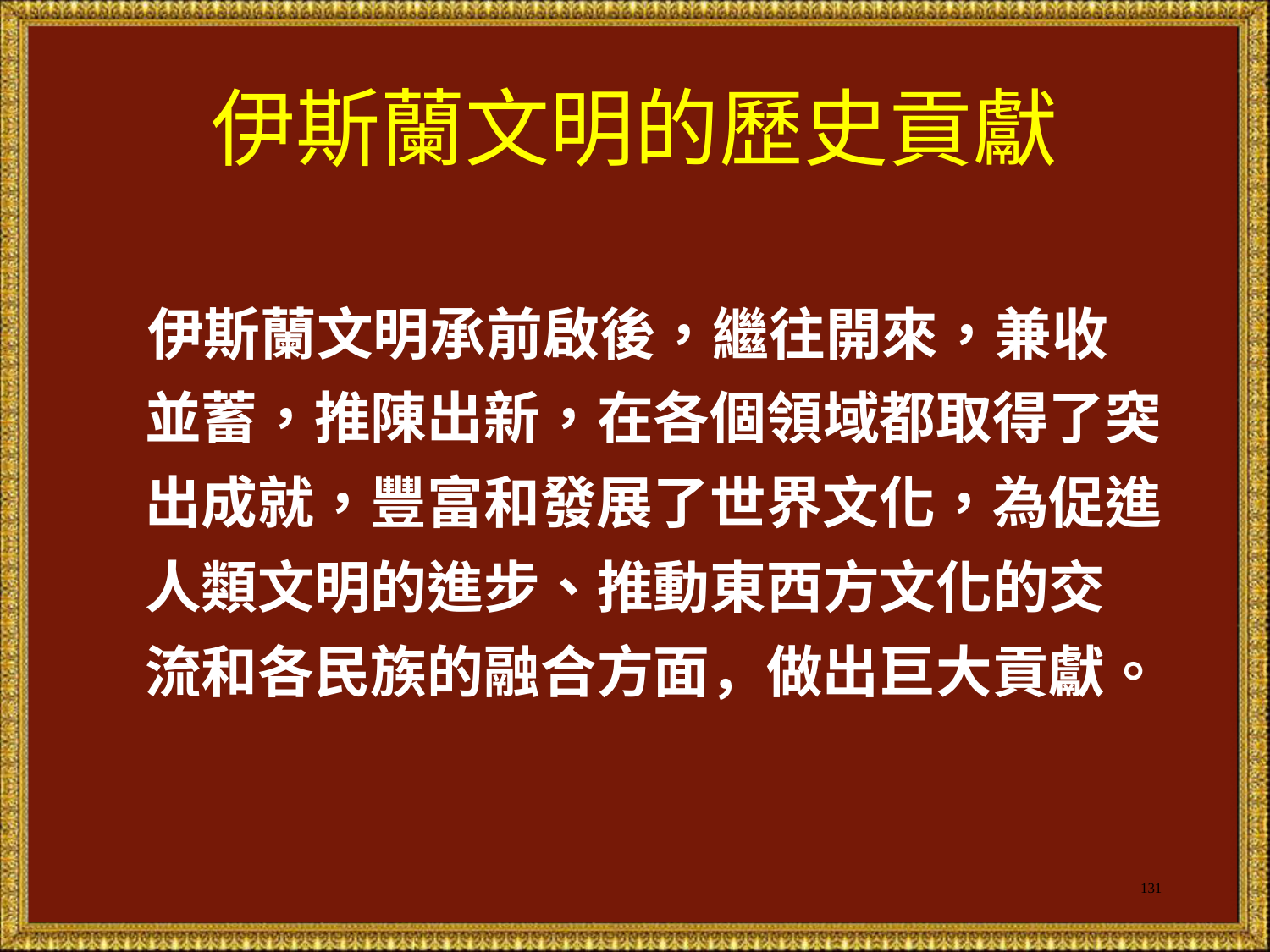

# 伊斯蘭文明的歷史貢獻
伊斯蘭文明承前啟後，繼往開來，兼收並蓄，推陳出新，在各個領域都取得了突出成就，豐富和發展了世界文化，為促進人類文明的進步、推動東西方文化的交流和各民族的融合方面，做出巨大貢獻。
131